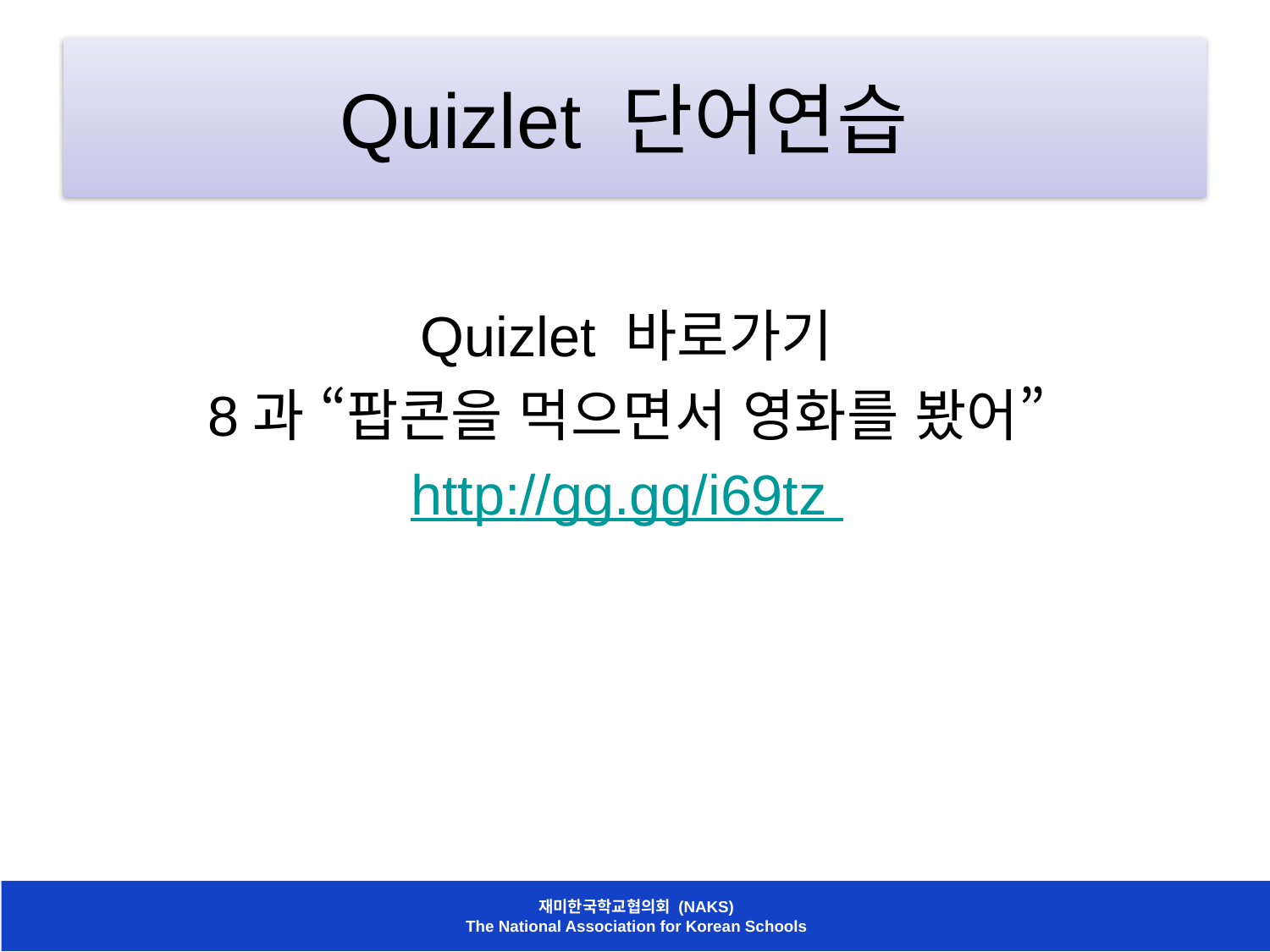

# Quizlet 단어연습

Quizlet 바로가기
8과 “팝콘을 먹으면서 영화를 봤어”
http://gg.gg/i69tz
재미한국학교협의회 (NAKS)
The National Association for Korean Schools